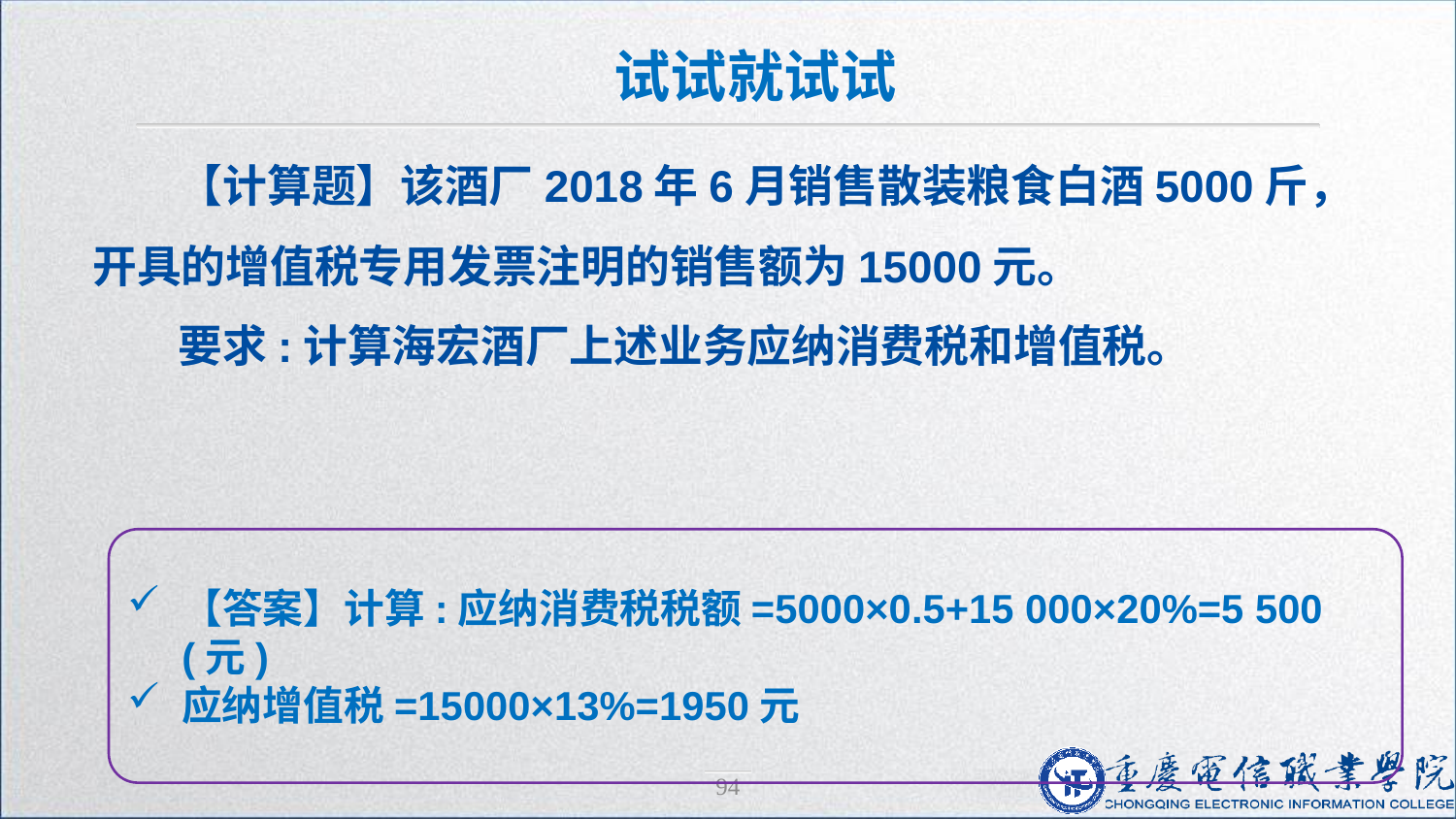

试试就试试
【计算题】该酒厂2018年6月销售散装粮食白酒5000斤，开具的增值税专用发票注明的销售额为15000元。
要求:计算海宏酒厂上述业务应纳消费税和增值税。

【答案】计算:应纳消费税税额=5000×0.5+15 000×20%=5 500 (元)
应纳增值税=15000×13%=1950元
94